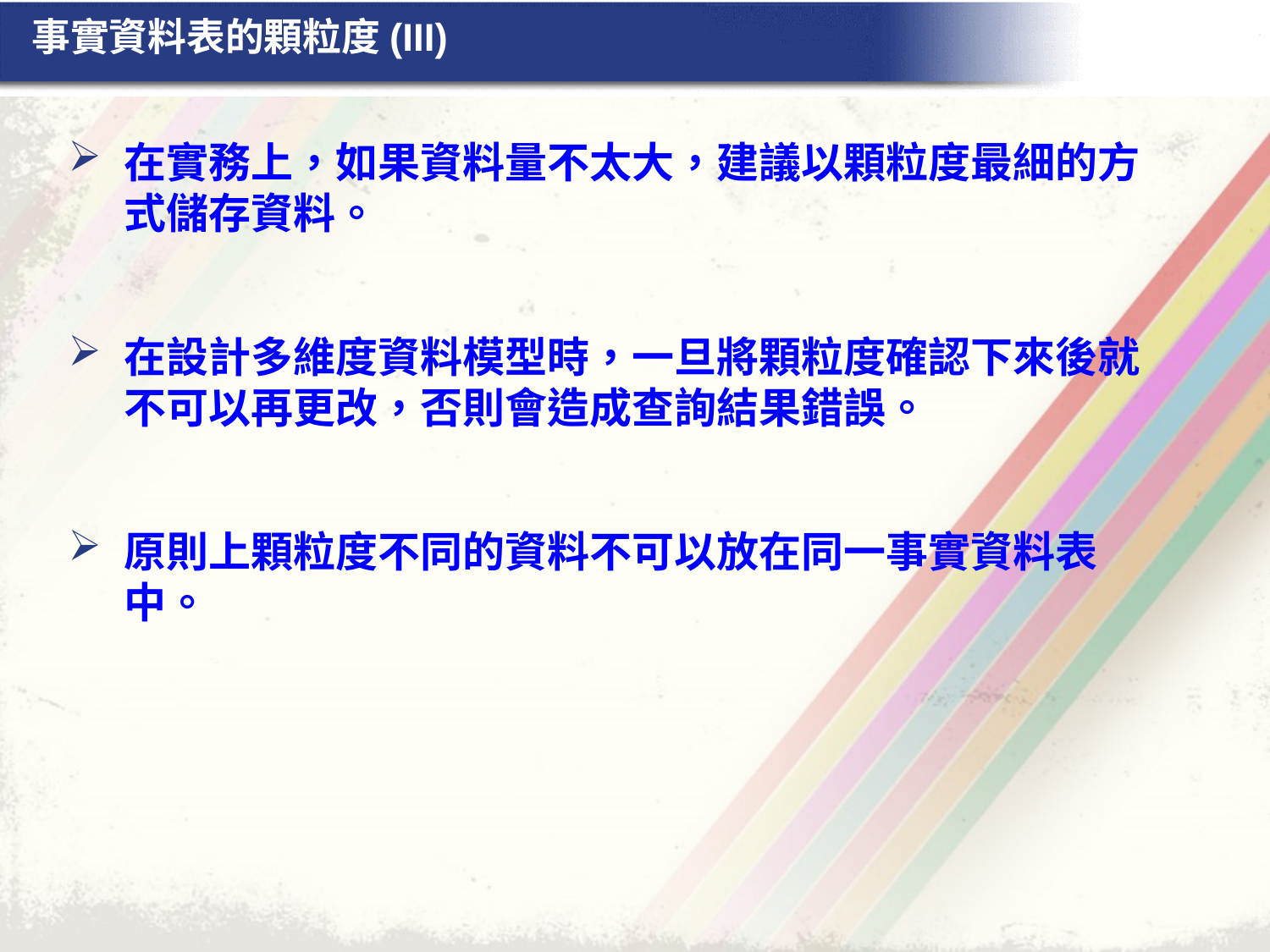

# 事實資料表的顆粒度(III)
在實務上，如果資料量不太大，建議以顆粒度最細的方式儲存資料。

在設計多維度資料模型時，一旦將顆粒度確認下來後就不可以再更改，否則會造成查詢結果錯誤。

原則上顆粒度不同的資料不可以放在同一事實資料表中。